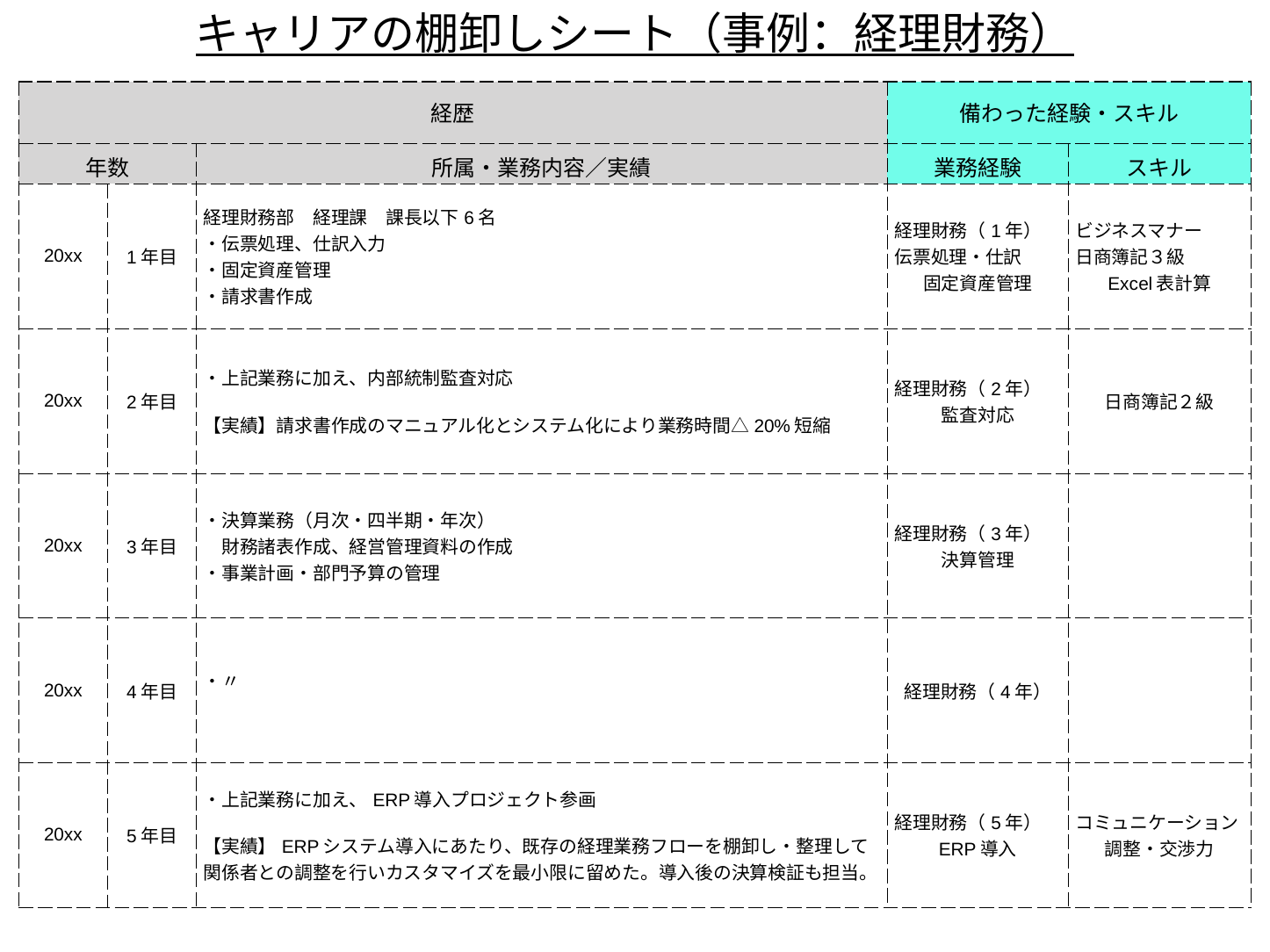

キャリアの棚卸しシート（事例：経理財務）
| 経歴 |  |  | 備わった経験・スキル |  |
| --- | --- | --- | --- | --- |
| 年数 |  | 所属・業務内容／実績 | 業務経験 | スキル |
| 20xx | 1年目 | 経理財務部　経理課　課長以下6名 ・伝票処理、仕訳入力 ・固定資産管理 ・請求書作成 | 経理財務（1年） 伝票処理・仕訳 固定資産管理 | ビジネスマナー 日商簿記３級 Excel表計算 |
| 20xx | 2年目 | ・上記業務に加え、内部統制監査対応 【実績】請求書作成のマニュアル化とシステム化により業務時間△20%短縮 | 経理財務（2年） 監査対応 | 日商簿記２級 |
| 20xx | 3年目 | ・決算業務（月次・四半期・年次） 　財務諸表作成、経営管理資料の作成 ・事業計画・部門予算の管理 | 経理財務（3年） 決算管理 |  |
| 20xx | 4年目 | ・〃 | 経理財務（4年） |  |
| 20xx | 5年目 | ・上記業務に加え、ERP導入プロジェクト参画 【実績】ERPシステム導入にあたり、既存の経理業務フローを棚卸し・整理して関係者との調整を行いカスタマイズを最小限に留めた。導入後の決算検証も担当。 | 経理財務（5年） ERP導入 | コミュニケーション 調整・交渉力 |